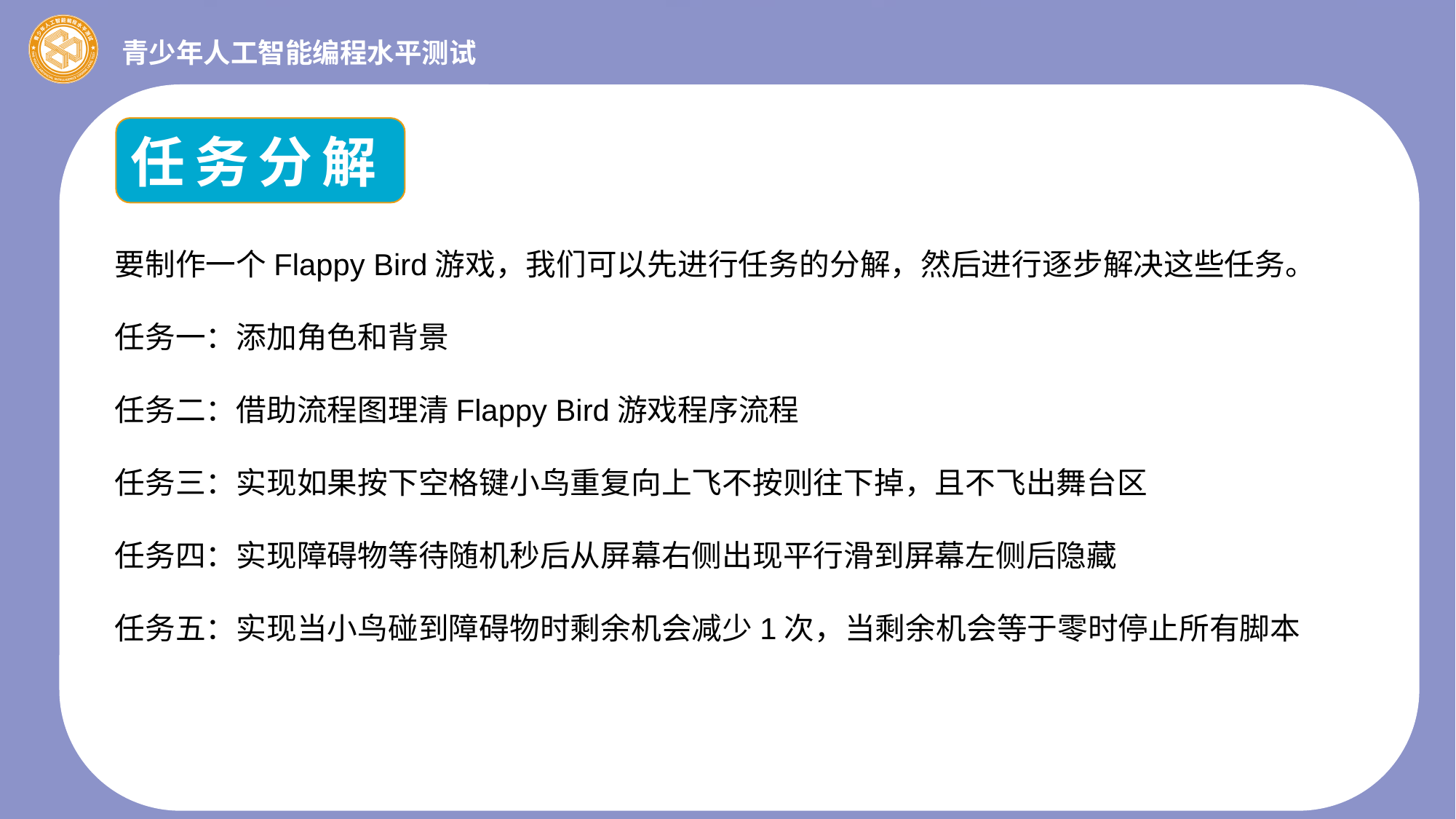

任务分解
要制作一个Flappy Bird游戏，我们可以先进行任务的分解，然后进行逐步解决这些任务。
任务一：添加角色和背景
任务二：借助流程图理清Flappy Bird游戏程序流程
任务三：实现如果按下空格键小鸟重复向上飞不按则往下掉，且不飞出舞台区
任务四：实现障碍物等待随机秒后从屏幕右侧出现平行滑到屏幕左侧后隐藏
任务五：实现当小鸟碰到障碍物时剩余机会减少1次，当剩余机会等于零时停止所有脚本